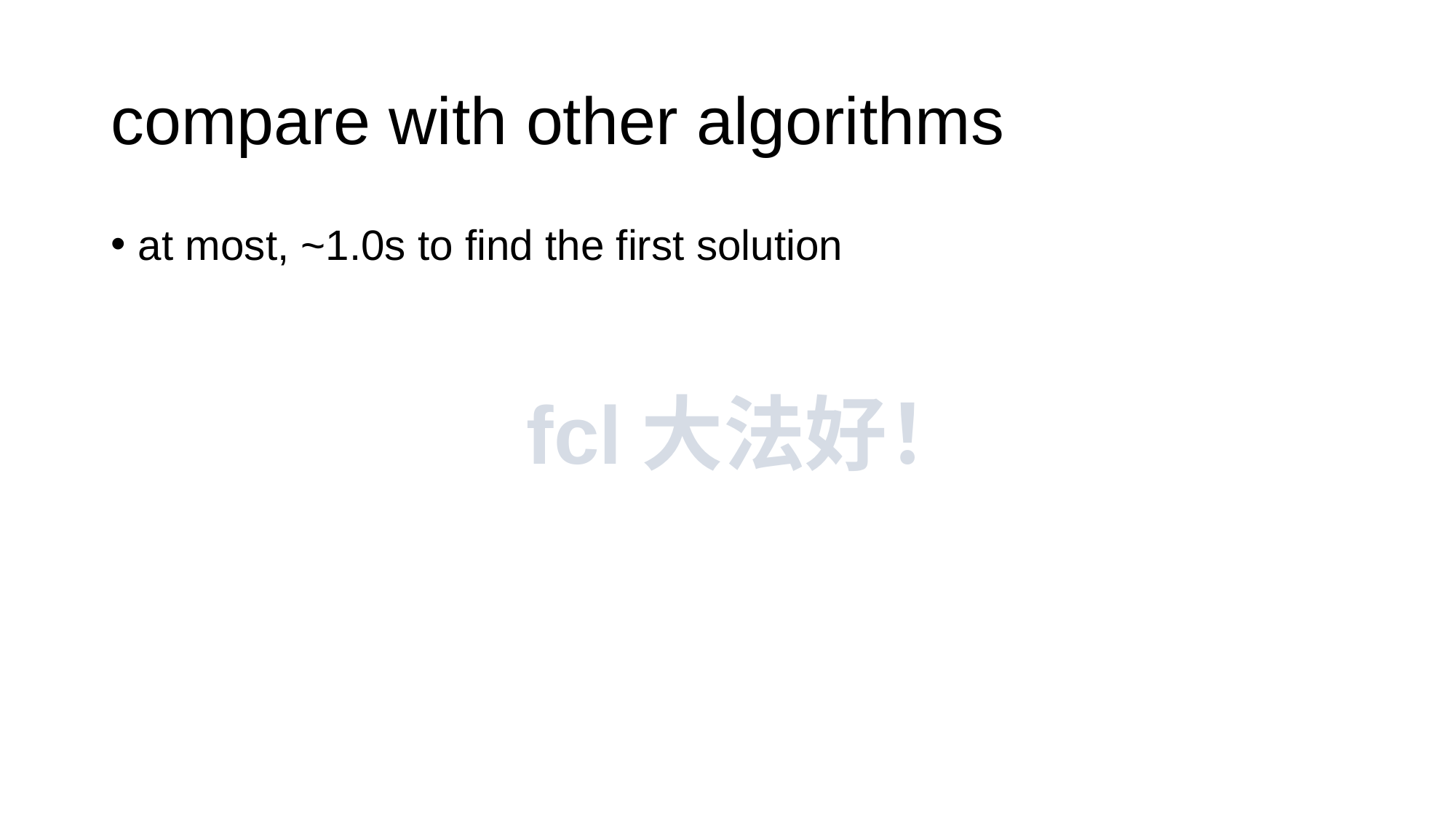

# compare with other algorithms
at most, ~1.0s to find the first solution
fcl大法好！